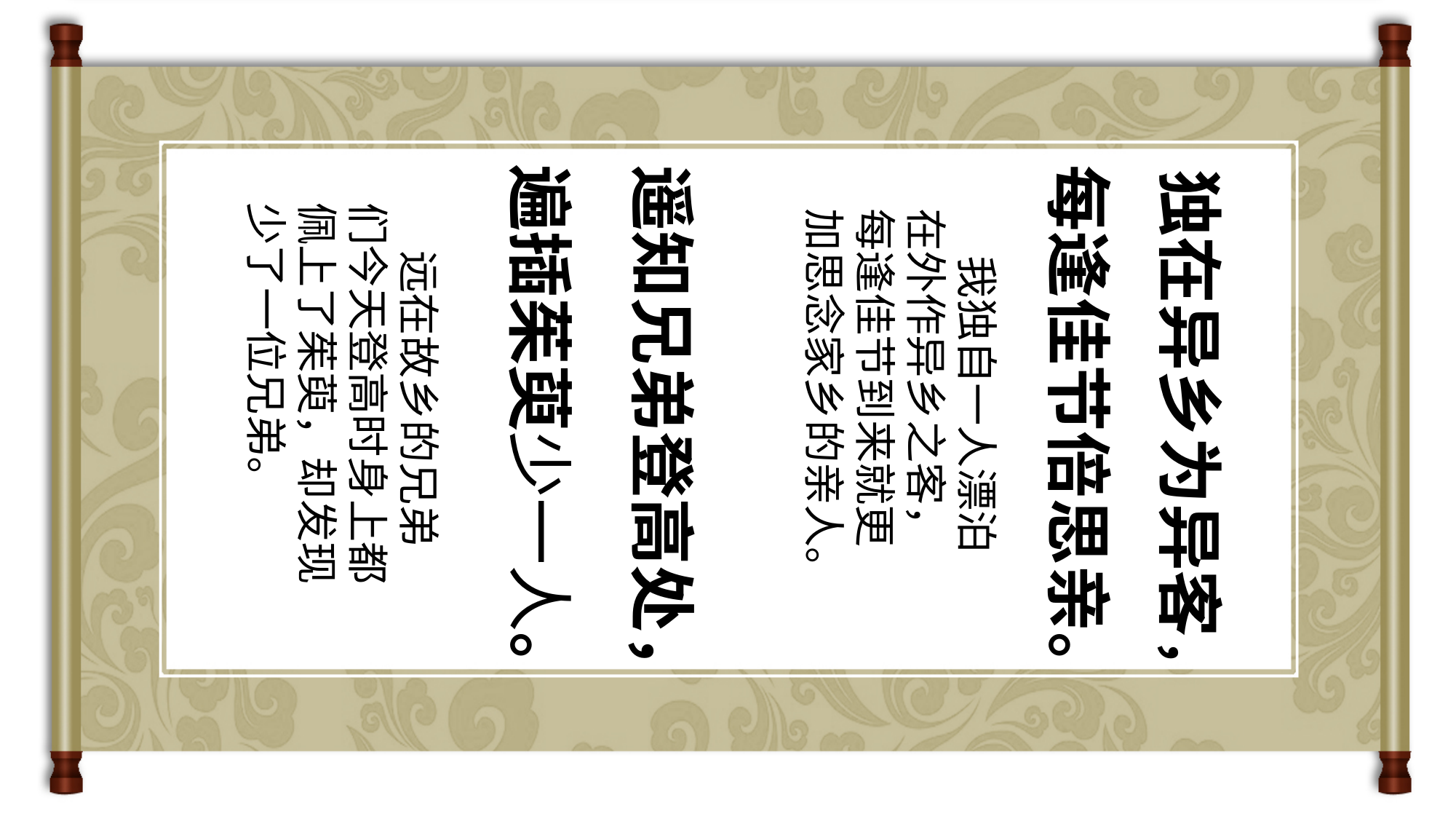

遍插茱萸少一人。
遥知兄弟登高处，
每逢佳节倍思亲。
独在异乡为异客，
    远在故乡的兄弟们今天登高时身上都佩上了茱萸，却发现少了一位兄弟。
    我独自一人漂泊在外作异乡之客，每逢佳节到来就更加思念家乡的亲人。